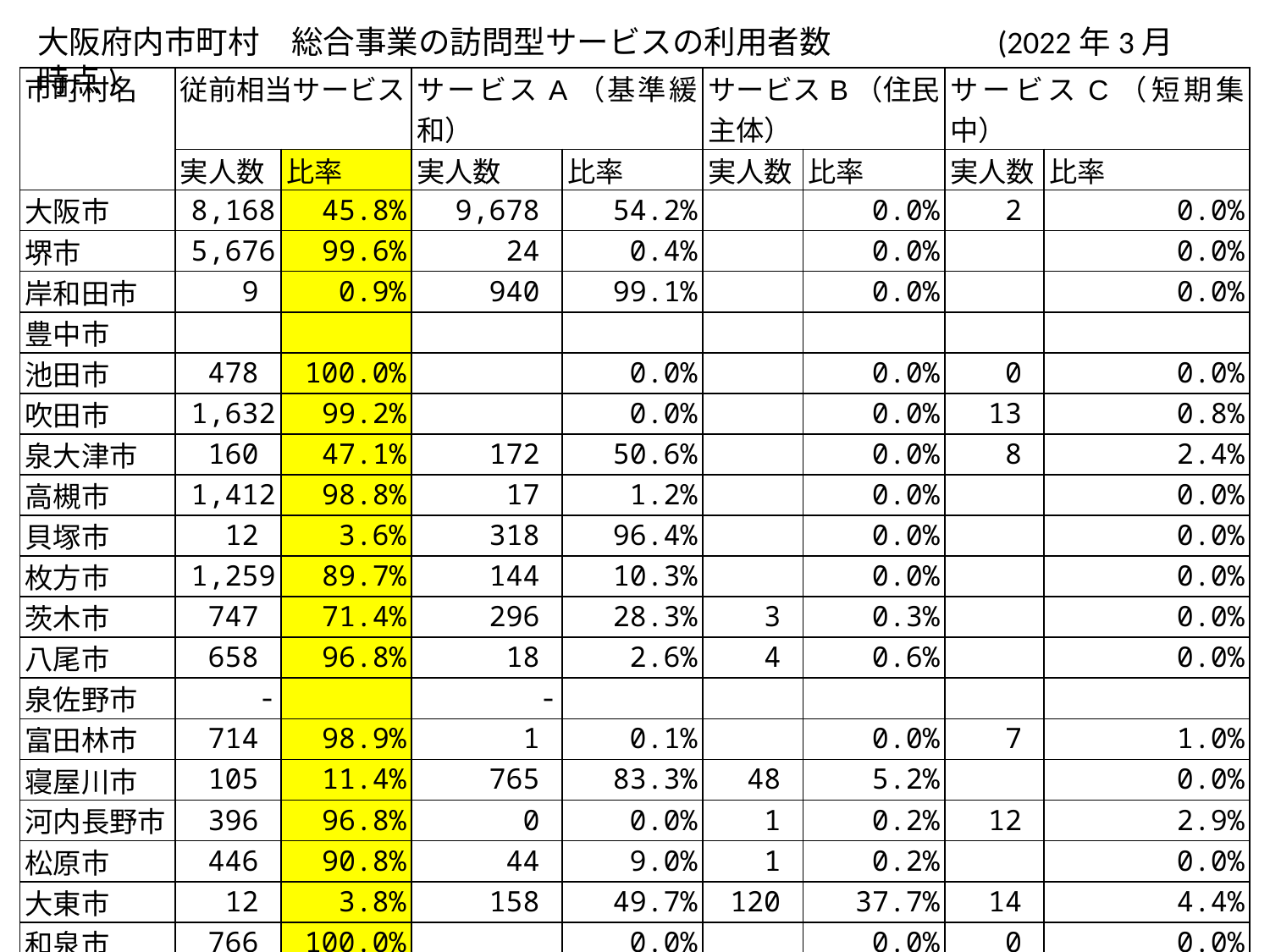

大阪府内市町村　総合事業の訪問型サービスの利用者数　　　　　(2022年3月時点)
| 市町村名 | 従前相当サービス |  | サービスA（基準緩和） |  | サービスB（住民主体） |  | サービスC（短期集中） |  |
| --- | --- | --- | --- | --- | --- | --- | --- | --- |
|  | 実人数 | 比率 | 実人数 | 比率 | 実人数 | 比率 | 実人数 | 比率 |
| 大阪市 | 8,168 | 45.8% | 9,678 | 54.2% |  | 0.0% | 2 | 0.0% |
| 堺市 | 5,676 | 99.6% | 24 | 0.4% |  | 0.0% |  | 0.0% |
| 岸和田市 | 9 | 0.9% | 940 | 99.1% |  | 0.0% |  | 0.0% |
| 豊中市 |  |  |  |  |  |  |  |  |
| 池田市 | 478 | 100.0% |  | 0.0% |  | 0.0% | 0 | 0.0% |
| 吹田市 | 1,632 | 99.2% |  | 0.0% |  | 0.0% | 13 | 0.8% |
| 泉大津市 | 160 | 47.1% | 172 | 50.6% |  | 0.0% | 8 | 2.4% |
| 高槻市 | 1,412 | 98.8% | 17 | 1.2% |  | 0.0% |  | 0.0% |
| 貝塚市 | 12 | 3.6% | 318 | 96.4% |  | 0.0% |  | 0.0% |
| 枚方市 | 1,259 | 89.7% | 144 | 10.3% |  | 0.0% |  | 0.0% |
| 茨木市 | 747 | 71.4% | 296 | 28.3% | 3 | 0.3% |  | 0.0% |
| 八尾市 | 658 | 96.8% | 18 | 2.6% | 4 | 0.6% |  | 0.0% |
| 泉佐野市 | - |  | - |  |  |  |  |  |
| 富田林市 | 714 | 98.9% | 1 | 0.1% |  | 0.0% | 7 | 1.0% |
| 寝屋川市 | 105 | 11.4% | 765 | 83.3% | 48 | 5.2% |  | 0.0% |
| 河内長野市 | 396 | 96.8% | 0 | 0.0% | 1 | 0.2% | 12 | 2.9% |
| 松原市 | 446 | 90.8% | 44 | 9.0% | 1 | 0.2% |  | 0.0% |
| 大東市 | 12 | 3.8% | 158 | 49.7% | 120 | 37.7% | 14 | 4.4% |
| 和泉市 | 766 | 100.0% |  | 0.0% |  | 0.0% | 0 | 0.0% |
| 箕面市 | 81 | 19.1% | 343 | 80.9% |  | 0.0% |  | 0.0% |
| 柏原市 | 16 | 8.8% | 153 | 84.1% |  | 0.0% | 13 | 7.1% |
| 羽曳野市 | 490 | 95.9% | 16 | 3.1% | 0 | 0.0% | 5 | 1.0% |
| 摂津市 | - |  | - |  |  |  |  |  |